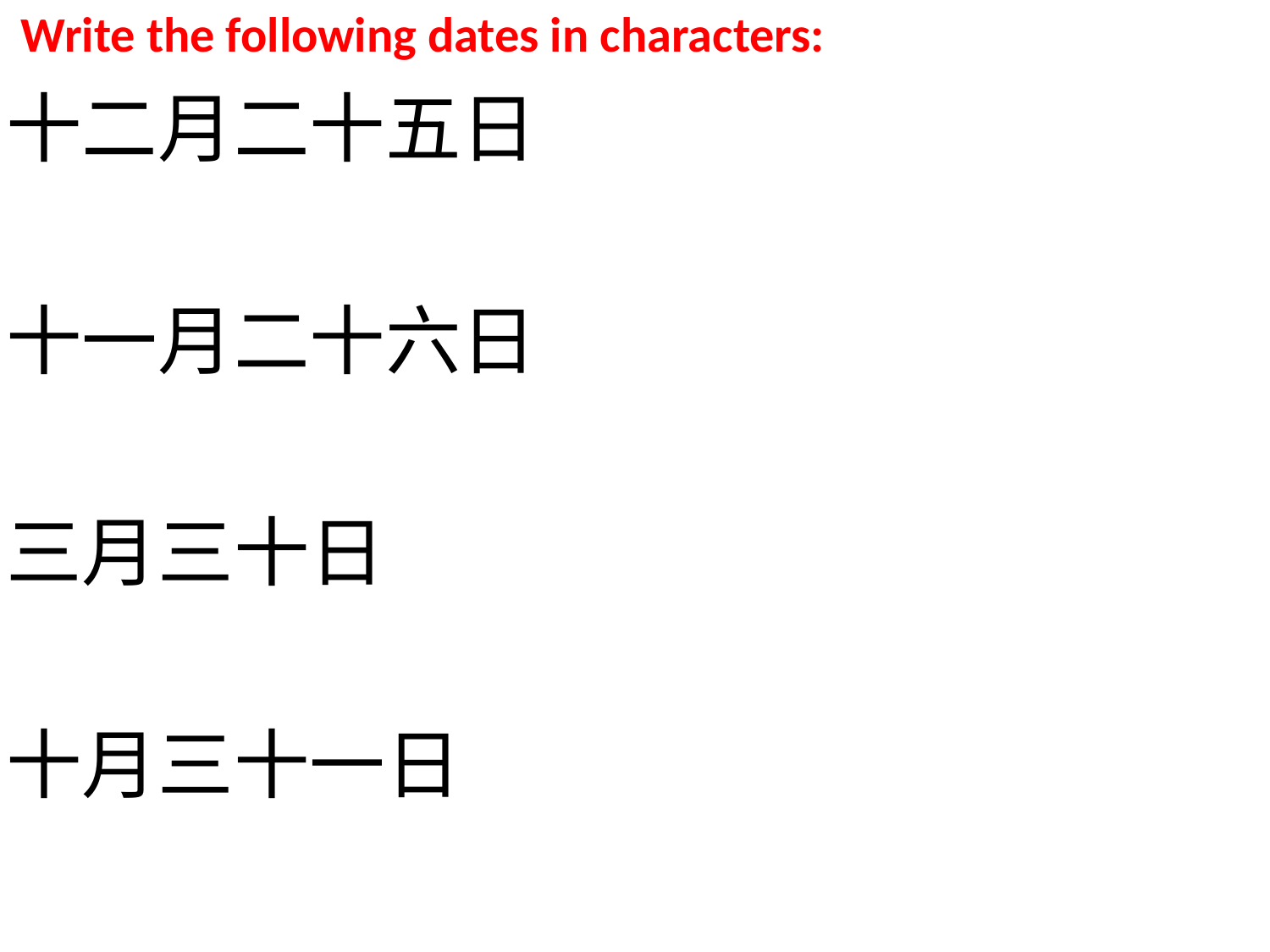

Write the following dates in characters:
十二月二十五日

十一月二十六日

三月三十日

十月三十一日